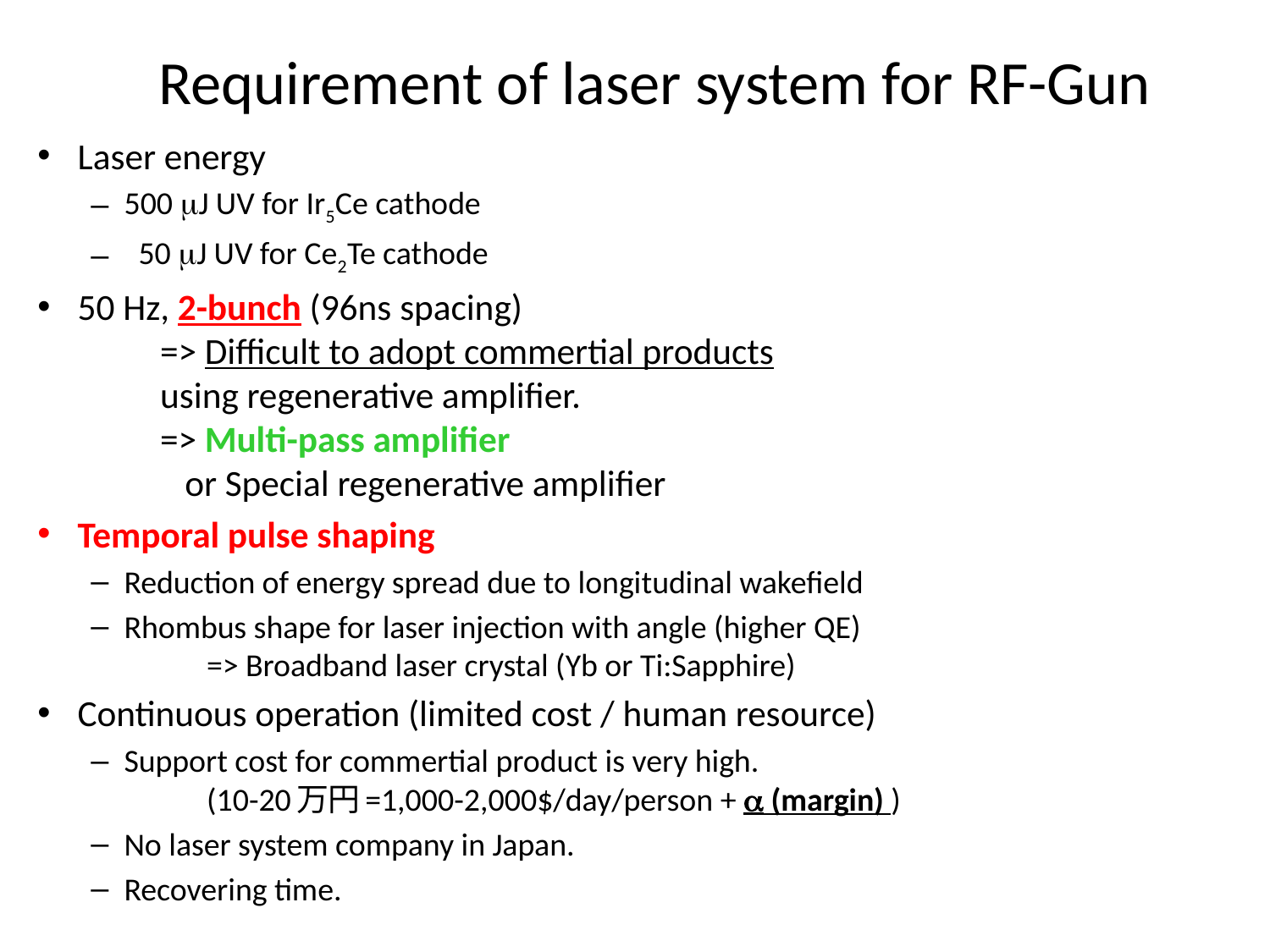

# Requirement of laser system for RF-Gun
Laser energy
500 μJ UV for Ir5Ce cathode
  50 μJ UV for Ce2Te cathode
50 Hz, 2-bunch (96ns spacing)
	=> Difficult to adopt commertial products
		using regenerative amplifier.
	=> Multi-pass amplifier
	   or Special regenerative amplifier
Temporal pulse shaping
Reduction of energy spread due to longitudinal wakefield
Rhombus shape for laser injection with angle (higher QE)
	=> Broadband laser crystal (Yb or Ti:Sapphire)
Continuous operation (limited cost / human resource)
Support cost for commertial product is very high.
	(10-20万円=1,000-2,000$/day/person + α (margin) )
No laser system company in Japan.
Recovering time.